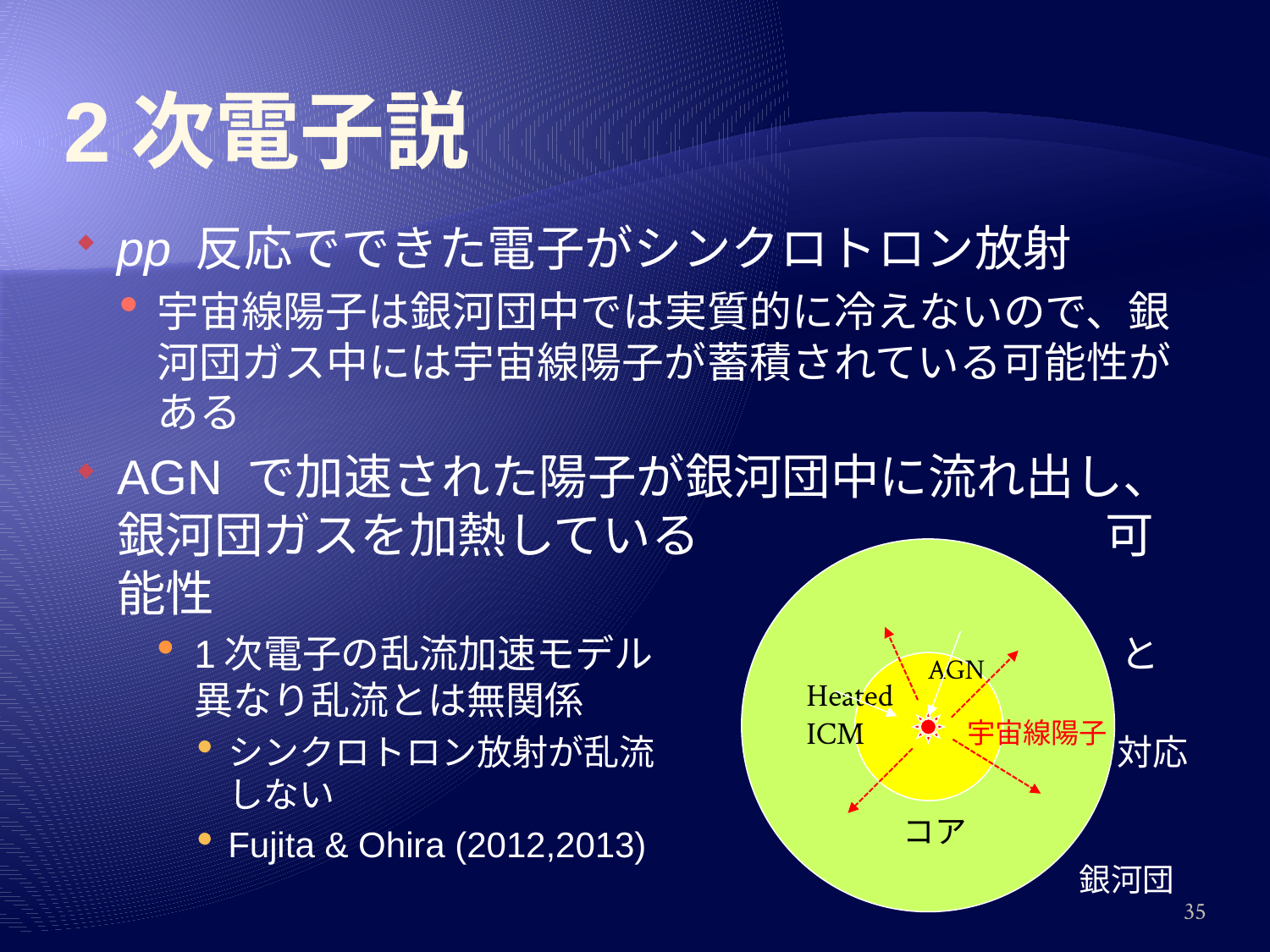

# 2次電子説
pp 反応でできた電子がシンクロトロン放射
宇宙線陽子は銀河団中では実質的に冷えないので、銀河団ガス中には宇宙線陽子が蓄積されている可能性がある
AGN で加速された陽子が銀河団中に流れ出し、銀河団ガスを加熱している                                     可能性
1次電子の乱流加速モデル　　　　　　　　　　　　と異なり乱流とは無関係
シンクロトロン放射が乱流　　　　　　　　　　　　と対応しない
Fujita & Ohira (2012,2013)

AGN

Heated
ICM

宇宙線陽子

コア
銀河団
35